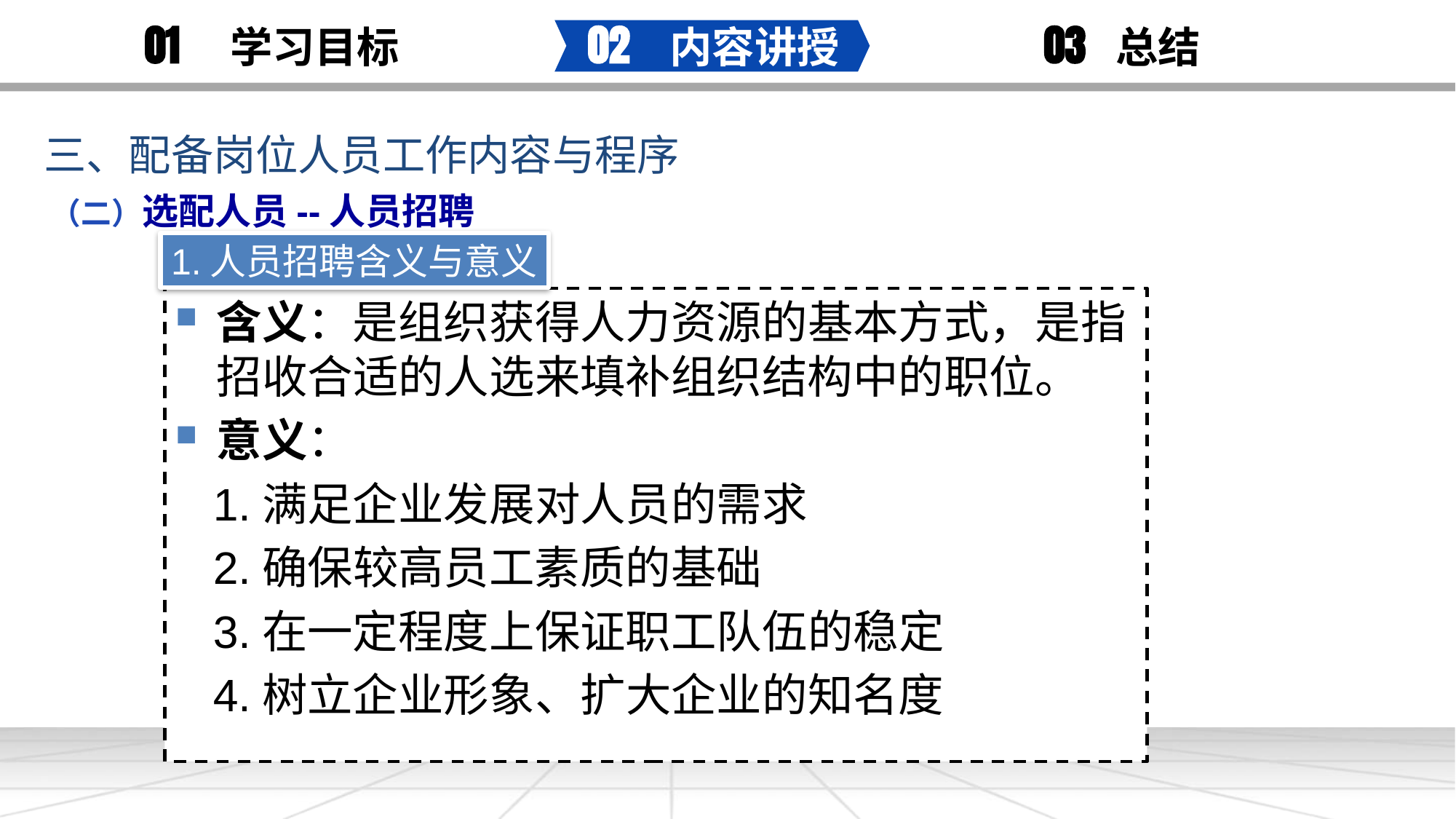

02   内容讲授
03  总结
01    学习目标

三、配备岗位人员工作内容与程序
（二）选配人员--人员招聘
1.人员招聘含义与意义
含义：是组织获得人力资源的基本方式，是指招收合适的人选来填补组织结构中的职位。
意义：
   1.满足企业发展对人员的需求
   2.确保较高员工素质的基础
   3.在一定程度上保证职工队伍的稳定
   4.树立企业形象、扩大企业的知名度